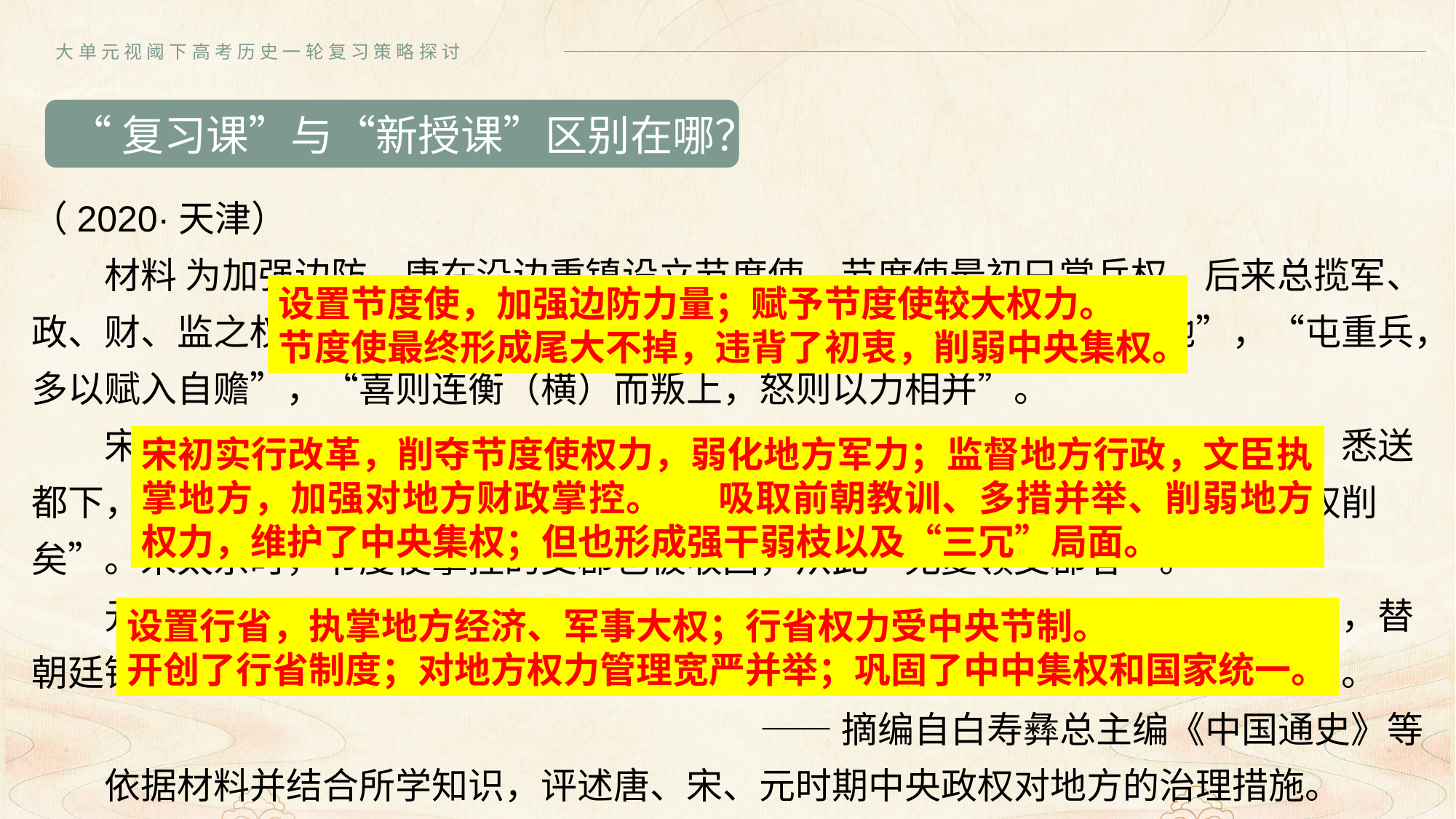

大单元视阈下高考历史一轮复习策略探讨
“复习课”与“新授课”区别在哪？
（2020·天津）
材料 为加强边防，唐在沿边重镇设立节度使。节度使最初只掌兵权，后来总揽军、政、财、监之权，权重势雄，独霸一方。安史之乱后，藩镇“相望于内地”，“屯重兵，多以赋入自赡”，“喜则连衡（横）而叛上，怒则以力相并”。
宋太祖即位后，革除前朝之弊，“申命诸州，度支经费外，凡金帛以助军实，悉送都下，无得占留”，并采取派遣官员监察地方等多项措施，“由是利归公上而外权削矣”。宋太宗时，节度使掌控的支郡也被收回，从此“无复领支郡者”。
元朝变革地方行政制度，设立行省。行省官员常以“藩大臣”和封疆大吏自居，替朝廷镇守地方；凡行政号令和公文申禀，“不敢专决大政，咨中书（省）而后行”。
——摘编自白寿彝总主编《中国通史》等
依据材料并结合所学知识，评述唐、宋、元时期中央政权对地方的治理措施。
设置节度使，加强边防力量；赋予节度使较大权力。
节度使最终形成尾大不掉，违背了初衷，削弱中央集权。
宋初实行改革，削夺节度使权力，弱化地方军力；监督地方行政，文臣执掌地方，加强对地方财政掌控。      吸取前朝教训、多措并举、削弱地方权力，维护了中央集权；但也形成强干弱枝以及“三冗”局面。
设置行省，执掌地方经济、军事大权；行省权力受中央节制。
开创了行省制度；对地方权力管理宽严并举；巩固了中中集权和国家统一。